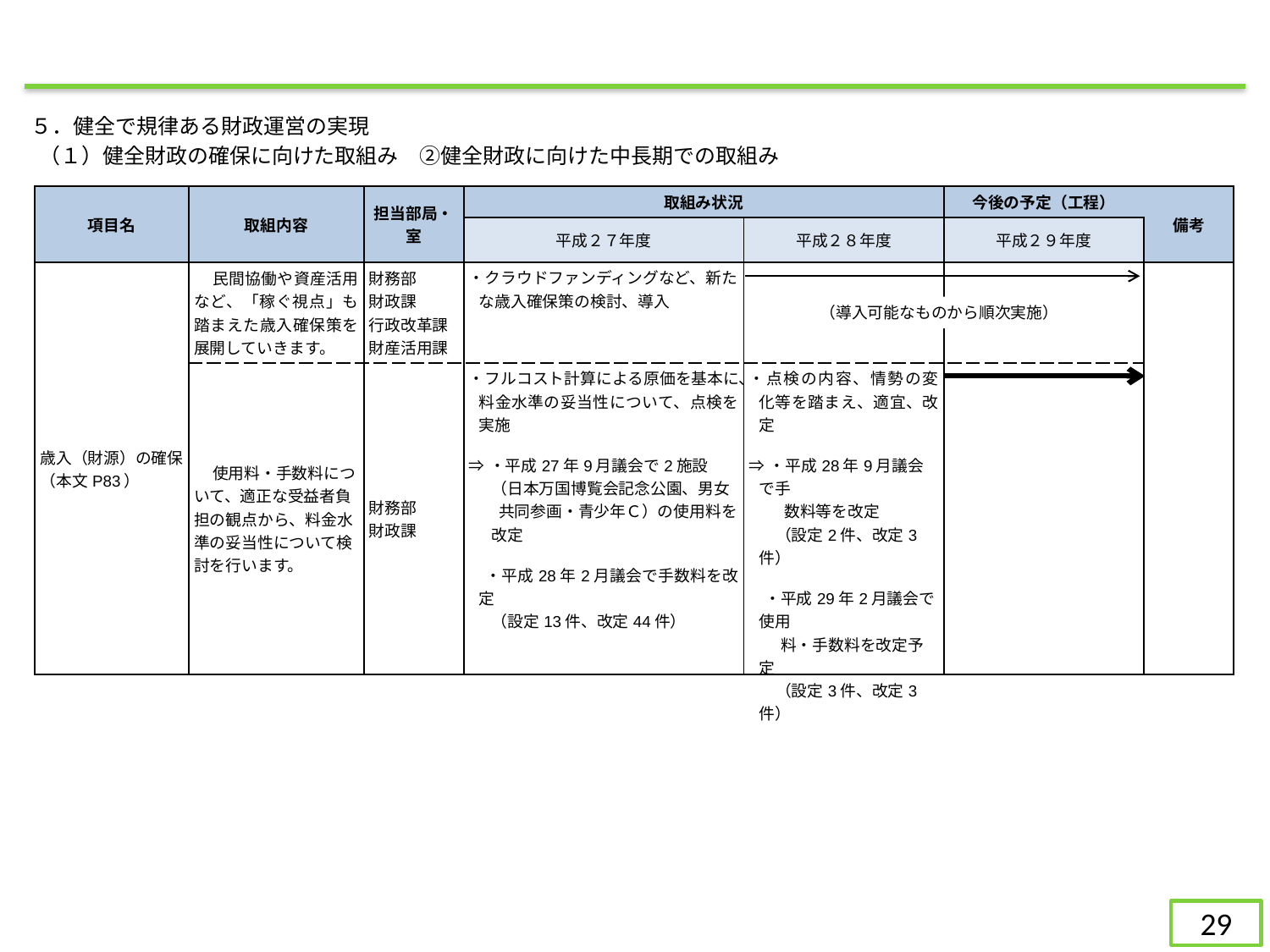

５．健全で規律ある財政運営の実現
（１）健全財政の確保に向けた取組み　②健全財政に向けた中長期での取組み
| 項目名 | 取組内容 | 担当部局・室 | 取組み状況 |  | 今後の予定（工程） | 備考 |
| --- | --- | --- | --- | --- | --- | --- |
|  |  |  | 平成２７年度 | 平成２８年度 | 平成２９年度 |  |
| 歳入（財源）の確保 （本文P83） | 民間協働や資産活用など、「稼ぐ視点」も踏まえた歳入確保策を展開していきます。 | 財務部 財政課 行政改革課 財産活用課 | ・クラウドファンディングなど、新たな歳入確保策の検討、導入 |  |  |  |
|  | 使用料・手数料について、適正な受益者負担の観点から、料金水準の妥当性について検討を行います。 | 財務部 財政課 | ・フルコスト計算による原価を基本に、料金水準の妥当性について、点検を実施 ⇒・平成27年9月議会で2施設 （日本万国博覧会記念公園、男女 共同参画・青少年Ｃ）の使用料を 改定 ・平成28年2月議会で手数料を改定 （設定13件、改定44件） | ・点検の内容、情勢の変化等を踏まえ、適宜、改定 ⇒・平成28年9月議会で手　 　　 数料等を改定 　 （設定2件、改定3件） 　・平成29年2月議会で使用 　　料・手数料を改定予定 　 （設定3件、改定3件） |  |  |
（導入可能なものから順次実施）
29